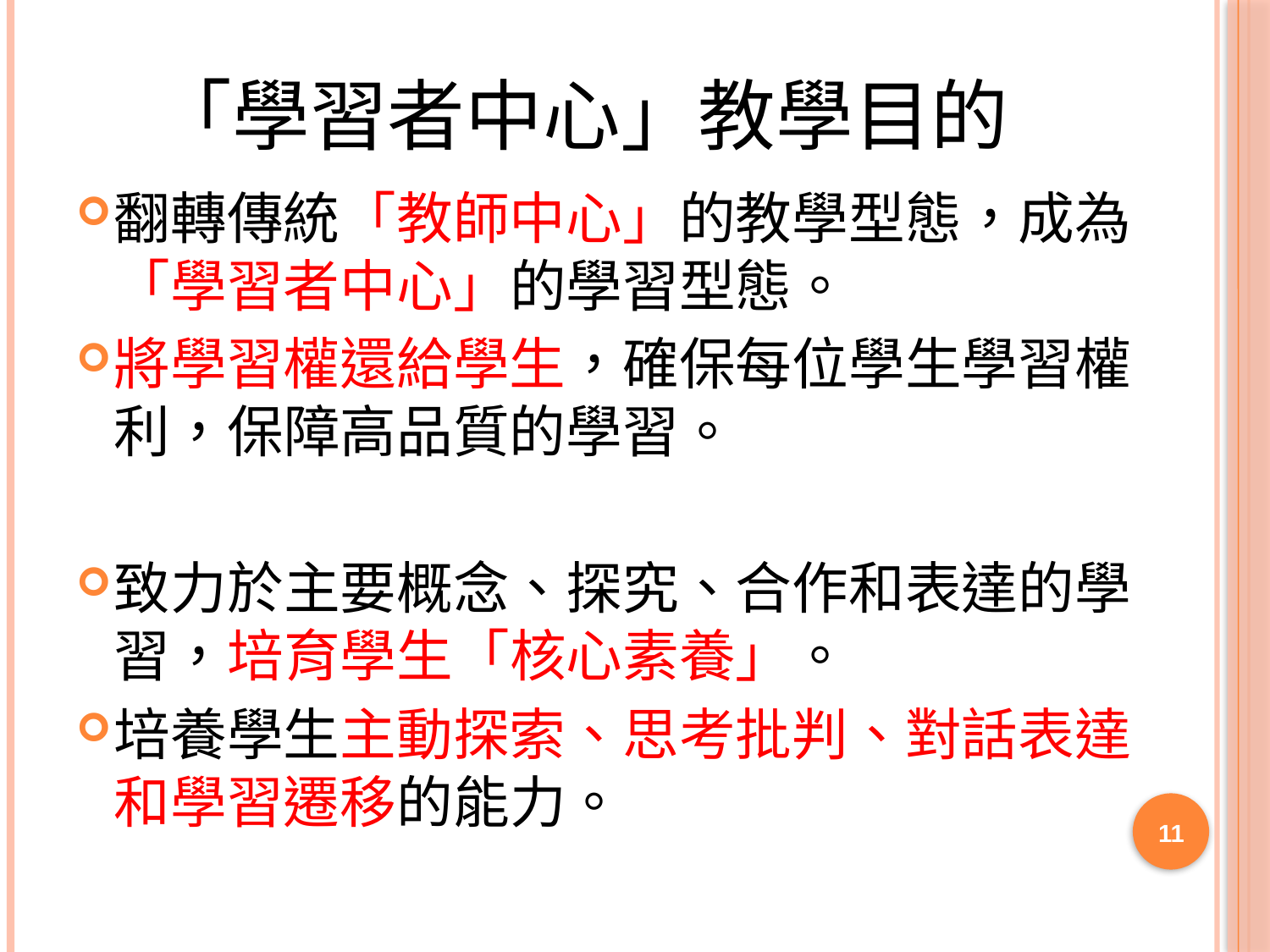

# 「學習者中心」教學目的
翻轉傳統「教師中心」的教學型態，成為「學習者中心」的學習型態。
將學習權還給學生，確保每位學生學習權利，保障高品質的學習。

致力於主要概念、探究、合作和表達的學習，培育學生「核心素養」。
培養學生主動探索、思考批判、對話表達和學習遷移的能力。

11